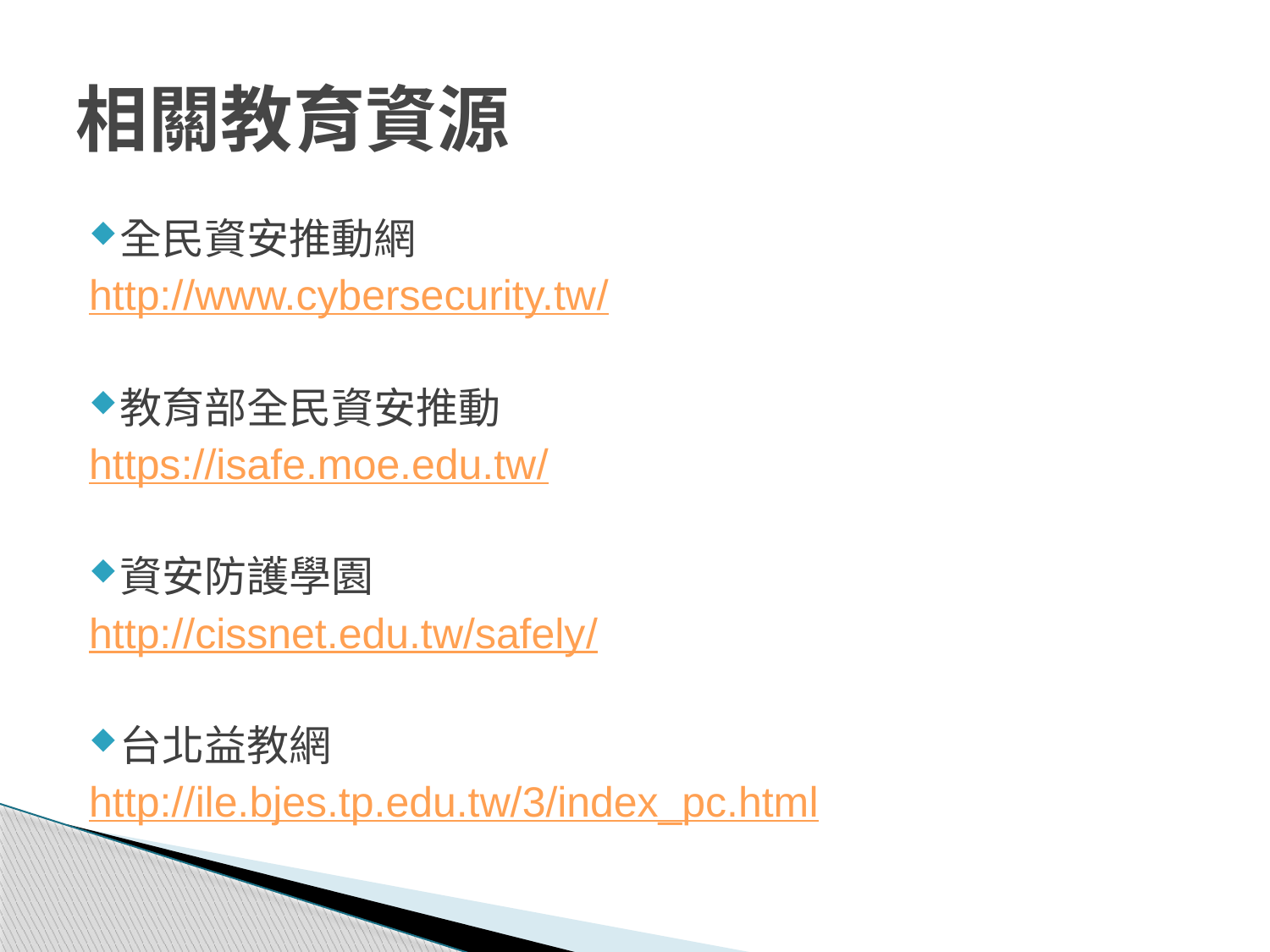

# 相關教育資源
全民資安推動網
http://www.cybersecurity.tw/

教育部全民資安推動
https://isafe.moe.edu.tw/

資安防護學園
http://cissnet.edu.tw/safely/

台北益教網
http://ile.bjes.tp.edu.tw/3/index_pc.html